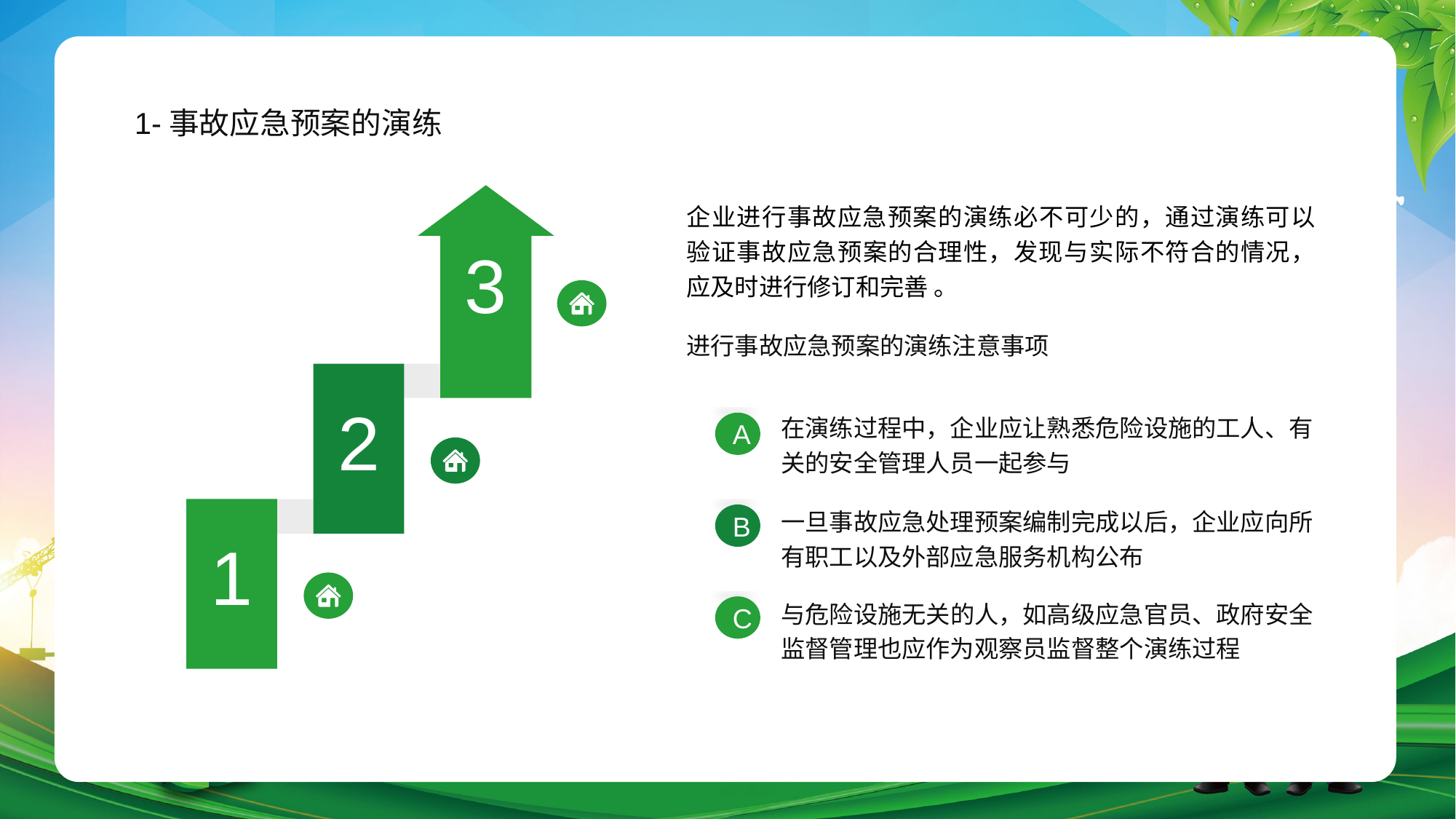

1-事故应急预案的演练
3

2

1

企业进行事故应急预案的演练必不可少的，通过演练可以验证事故应急预案的合理性，发现与实际不符合的情况，应及时进行修订和完善 。
进行事故应急预案的演练注意事项
在演练过程中，企业应让熟悉危险设施的工人、有关的安全管理人员一起参与
A
一旦事故应急处理预案编制完成以后，企业应向所有职工以及外部应急服务机构公布
B
与危险设施无关的人，如高级应急官员、政府安全监督管理也应作为观察员监督整个演练过程
C